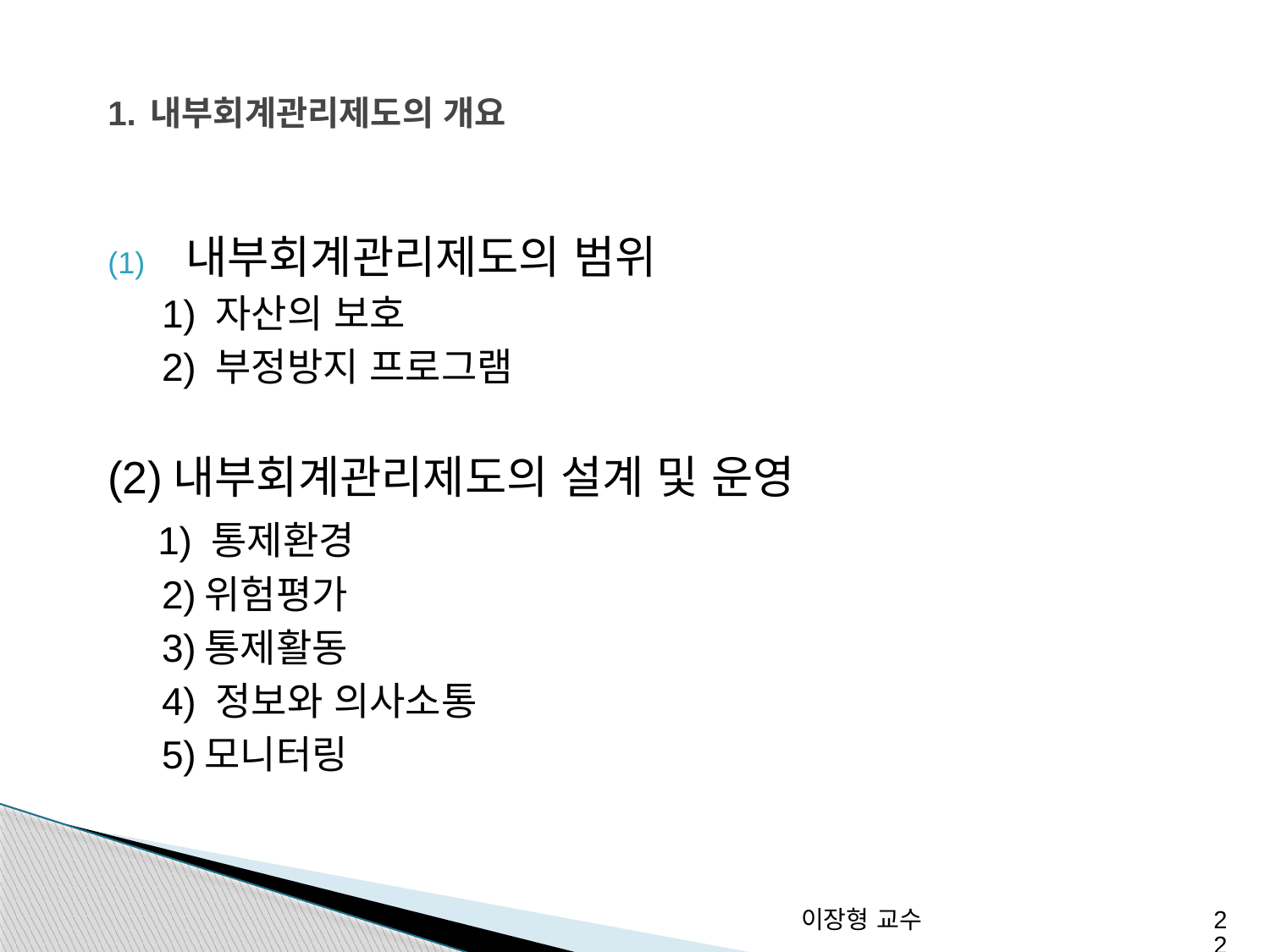

# 1. 내부회계관리제도의 개요
내부회계관리제도의 범위
     1) 자산의 보호
     2) 부정방지 프로그램

(2)내부회계관리제도의 설계 및 운영
    1) 통제환경
     2)위험평가
     3)통제활동
     4) 정보와 의사소통
     5)모니터링

이장형 교수
22